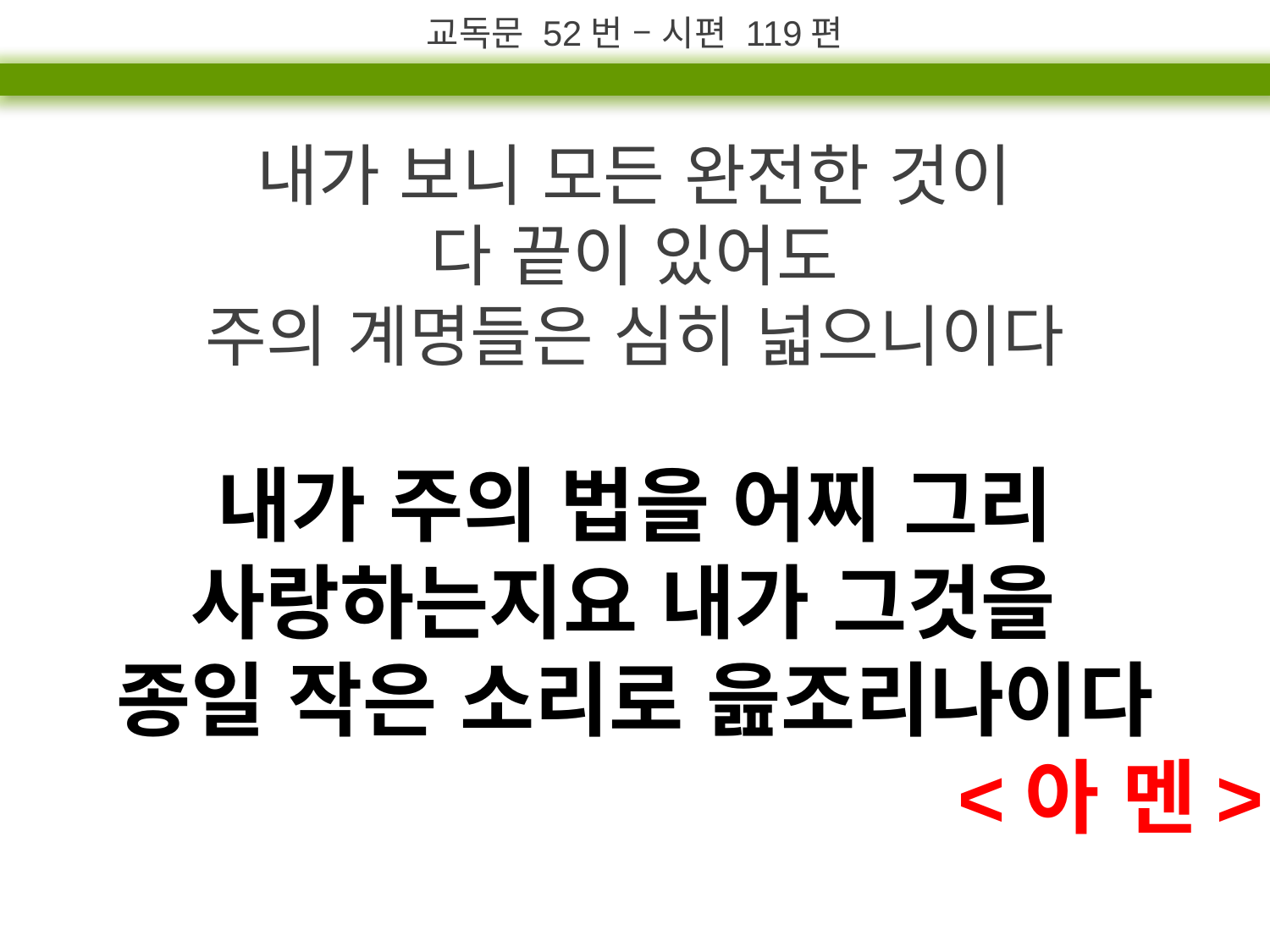

교독문 52번 – 시편 119편

내가 보니 모든 완전한 것이
다 끝이 있어도
주의 계명들은 심히 넓으니이다
내가 주의 법을 어찌 그리 사랑하는지요 내가 그것을
종일 작은 소리로 읊조리나이다
<아 멘>